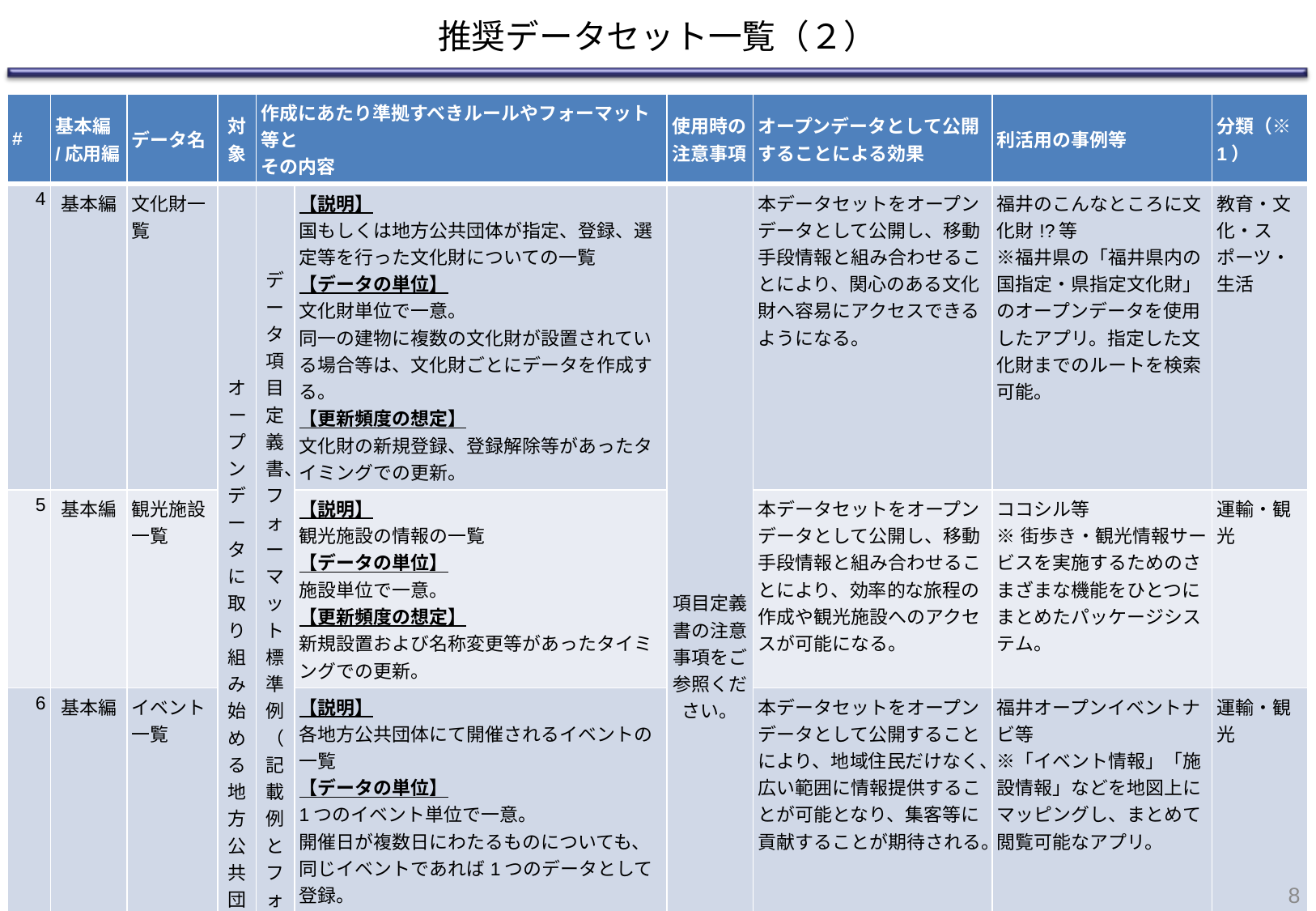

# 推奨データセット一覧（２）
| # | 基本編 /応用編 | データ名 | 対象 | 作成にあたり準拠すべきルールやフォーマット等と その内容 |  | 使用時の注意事項 | オープンデータとして公開することによる効果 | 利活用の事例等 | 分類（※1） |
| --- | --- | --- | --- | --- | --- | --- | --- | --- | --- |
| 4 | 基本編 | 文化財一覧 | オープンデータに取り組み始める地方公共団体 | データ項目定義書、フォーマット標準例（記載例とフォーマット） | 【説明】 国もしくは地方公共団体が指定、登録、選定等を行った文化財についての一覧 【データの単位】 文化財単位で一意。 同一の建物に複数の文化財が設置されている場合等は、文化財ごとにデータを作成する。 【更新頻度の想定】 文化財の新規登録、登録解除等があったタイミングでの更新。 | 項目定義書の注意事項をご参照ください。 | 本データセットをオープンデータとして公開し、移動手段情報と組み合わせることにより、関心のある文化財へ容易にアクセスできるようになる。 | 福井のこんなところに文化財!?等 ※福井県の「福井県内の国指定・県指定文化財」のオープンデータを使用したアプリ。指定した文化財までのルートを検索可能。 | 教育・文化・スポーツ・生活 |
| 5 | 基本編 | 観光施設一覧 |  |  | 【説明】 観光施設の情報の一覧 【データの単位】 施設単位で一意。 【更新頻度の想定】 新規設置および名称変更等があったタイミングでの更新。 |  | 本データセットをオープンデータとして公開し、移動手段情報と組み合わせることにより、効率的な旅程の作成や観光施設へのアクセスが可能になる。 | ココシル等 ※街歩き・観光情報サービスを実施するためのさまざまな機能をひとつにまとめたパッケージシステム。 | 運輸・観光 |
| 6 | 基本編 | イベント一覧 |  |  | 【説明】 各地方公共団体にて開催されるイベントの一覧 【データの単位】 1つのイベント単位で一意。 開催日が複数日にわたるものについても、同じイベントであれば1つのデータとして登録。 同じイベントでも、次に行われるイベントについては、別データとして登録。（○○花火大会として毎年行われる花火大会でも、2017年度の開催と2018年度の開催では別データとする） 【更新頻度の想定】 イベントの開催が決定したタイミングでの更新。 |  | 本データセットをオープンデータとして公開することにより、地域住民だけなく、広い範囲に情報提供することが可能となり、集客等に貢献することが期待される。 | 福井オープンイベントナビ等 ※「イベント情報」「施設情報」などを地図上にマッピングし、まとめて閲覧可能なアプリ。 | 運輸・観光 |
8